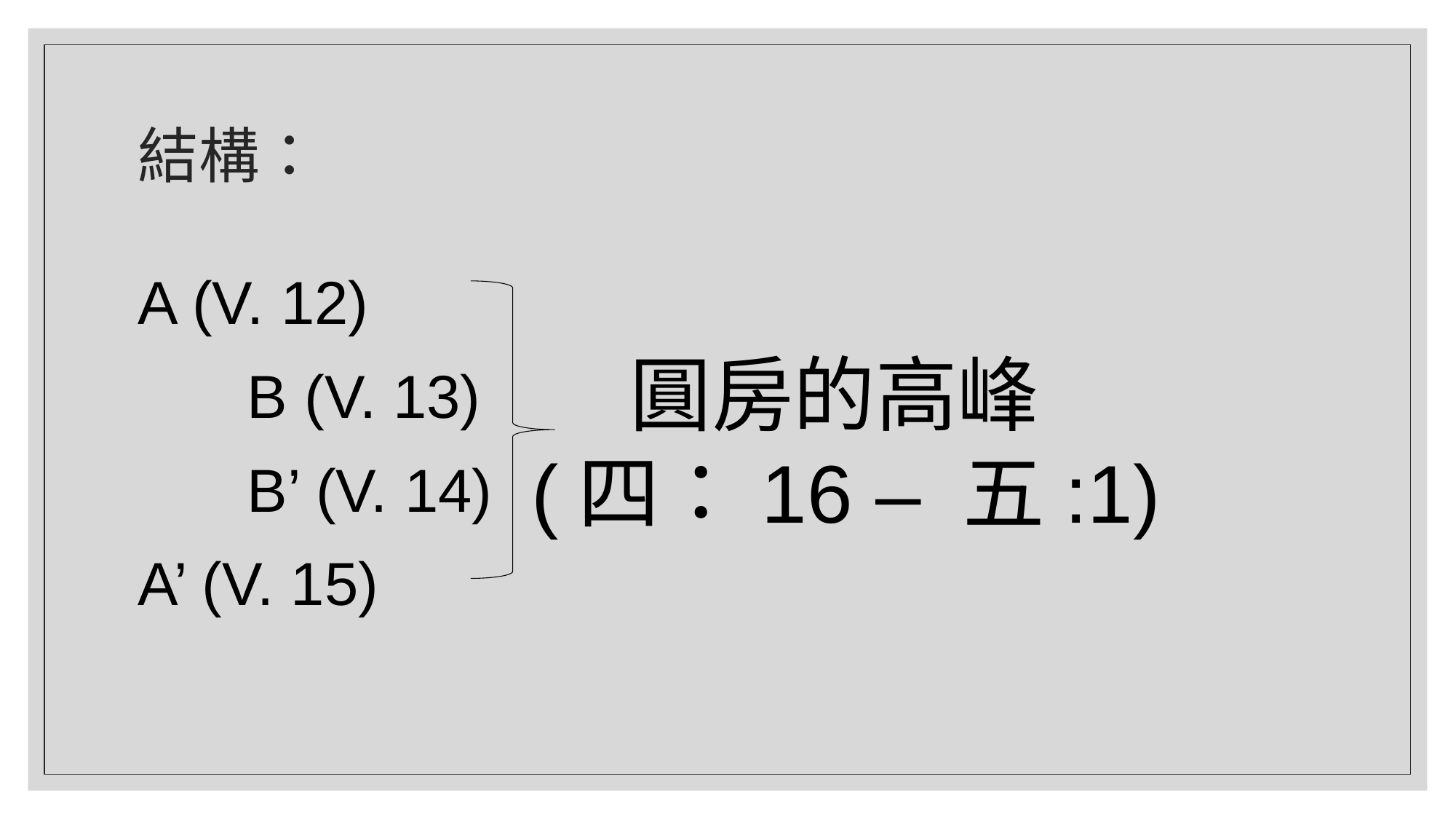

# 結構：
A (V. 12)
	B (V. 13)
	B’ (V. 14)
A’ (V. 15)

圓房的高峰
 (四：16 – 五:1)